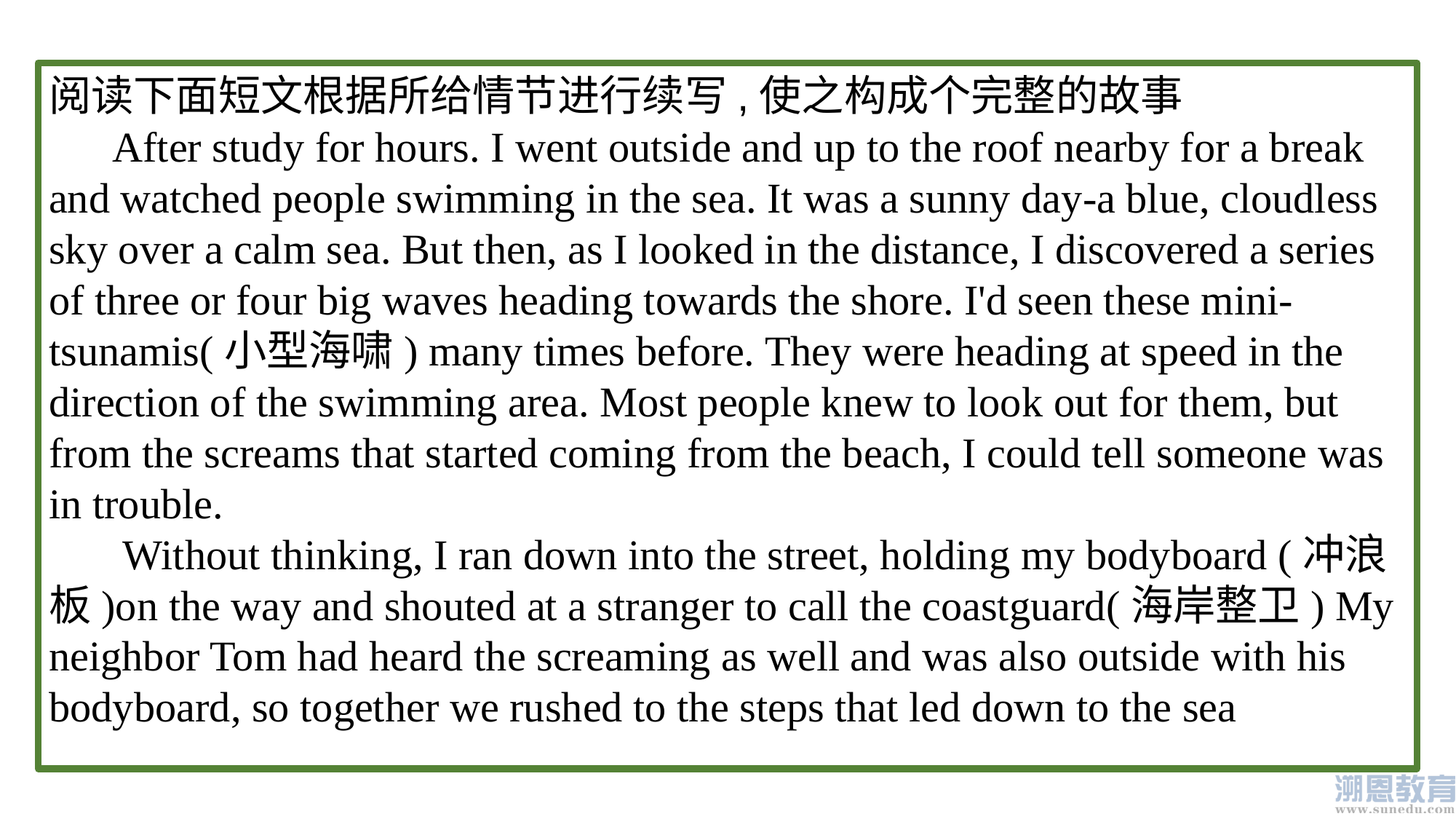

阅读下面短文根据所给情节进行续写,使之构成个完整的故事
      After study for hours. I went outside and up to the roof nearby for a break and watched people swimming in the sea. It was a sunny day-a blue, cloudless sky over a calm sea. But then, as I looked in the distance, I discovered a series of three or four big waves heading towards the shore. I'd seen these mini- tsunamis(小型海啸) many times before. They were heading at speed in the direction of the swimming area. Most people knew to look out for them, but from the screams that started coming from the beach, I could tell someone was in trouble.
       Without thinking, I ran down into the street, holding my bodyboard (冲浪板)on the way and shouted at a stranger to call the coastguard(海岸整卫) My neighbor Tom had heard the screaming as well and was also outside with his bodyboard, so together we rushed to the steps that led down to the sea